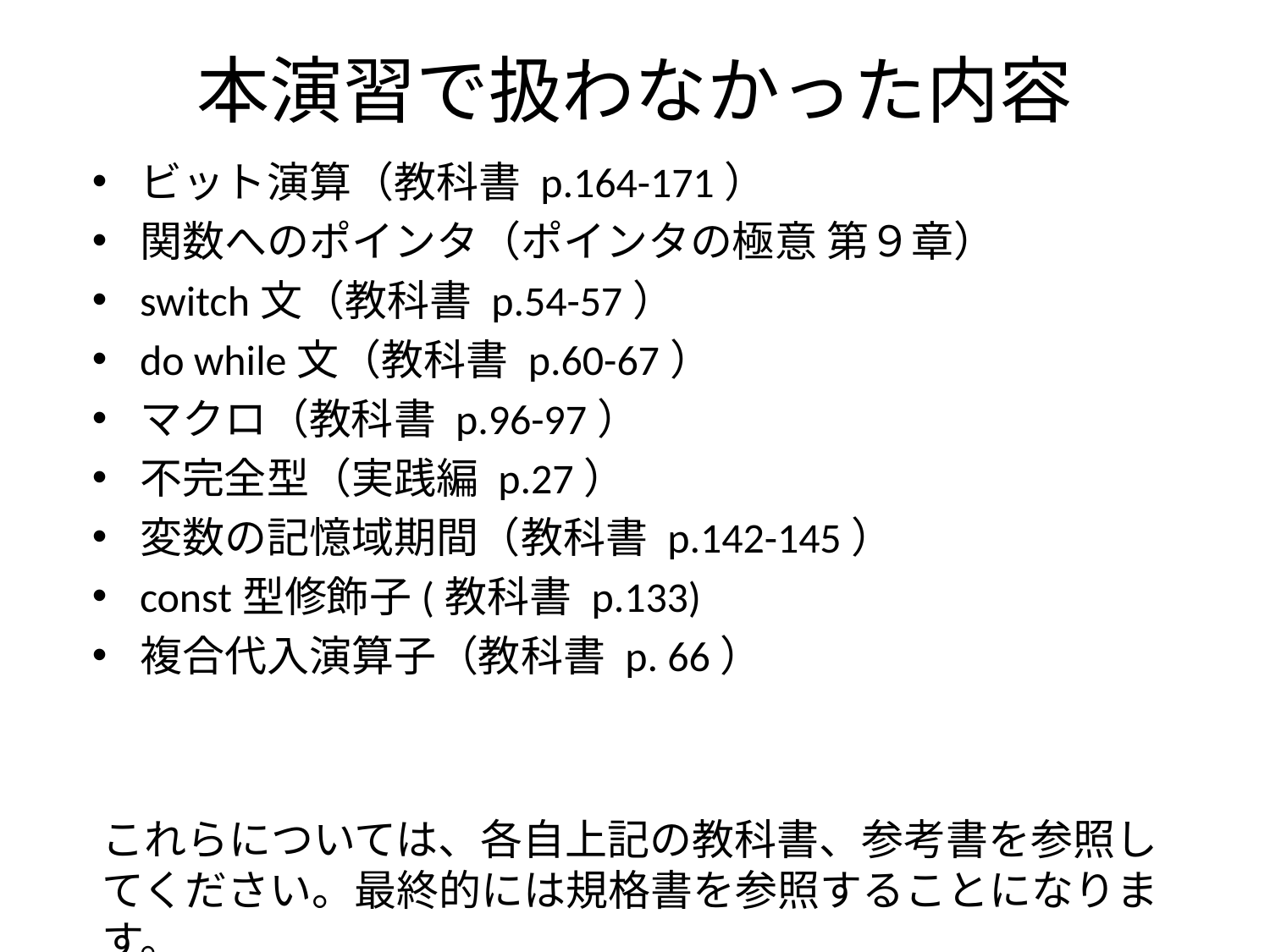

# 本演習で扱わなかった内容
ビット演算（教科書 p.164-171）
関数へのポインタ（ポインタの極意 第９章）
switch文（教科書 p.54-57）
do while文（教科書 p.60-67）
マクロ（教科書 p.96-97）
不完全型（実践編 p.27）
変数の記憶域期間（教科書 p.142-145）
const型修飾子(教科書 p.133)
複合代入演算子（教科書 p. 66）
これらについては、各自上記の教科書、参考書を参照してください。最終的には規格書を参照することになります。